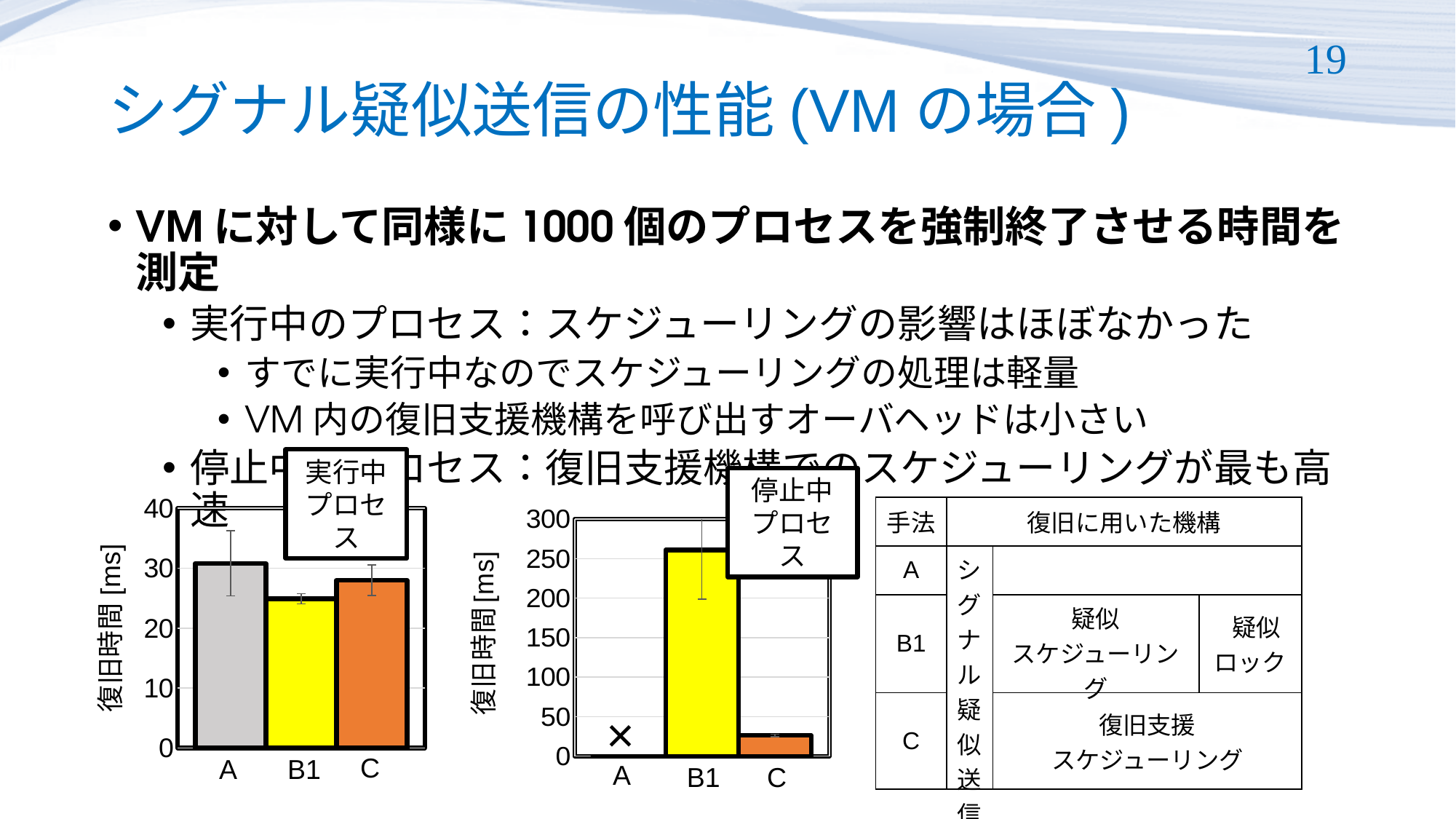

# シグナル疑似送信の性能(VMの場合)
19
VMに対して同様に1000個のプロセスを強制終了させる時間を測定
実行中のプロセス：スケジューリングの影響はほぼなかった
すでに実行中なのでスケジューリングの処理は軽量
VM内の復旧支援機構を呼び出すオーバヘッドは小さい
停止中のプロセス：復旧支援機構でのスケジューリングが最も高速
実行中
プロセス
停止中
プロセス

### Chart

| Category | シグナル疑似送信 | 復旧B | 復旧D |
|---|---|---|---|

### Chart

| Category | 復旧A | 復旧B | 復旧D |
|---|---|---|---|
| 手法 | 復旧に用いた機構 |  |  |
| --- | --- | --- | --- |
| A | シグナル疑似送信 |  |  |
| B1 |  | 疑似 スケジューリング | 疑似ロック |
| C |  | 復旧支援 スケジューリング |  |
×
C
A
B1
A
B1
C